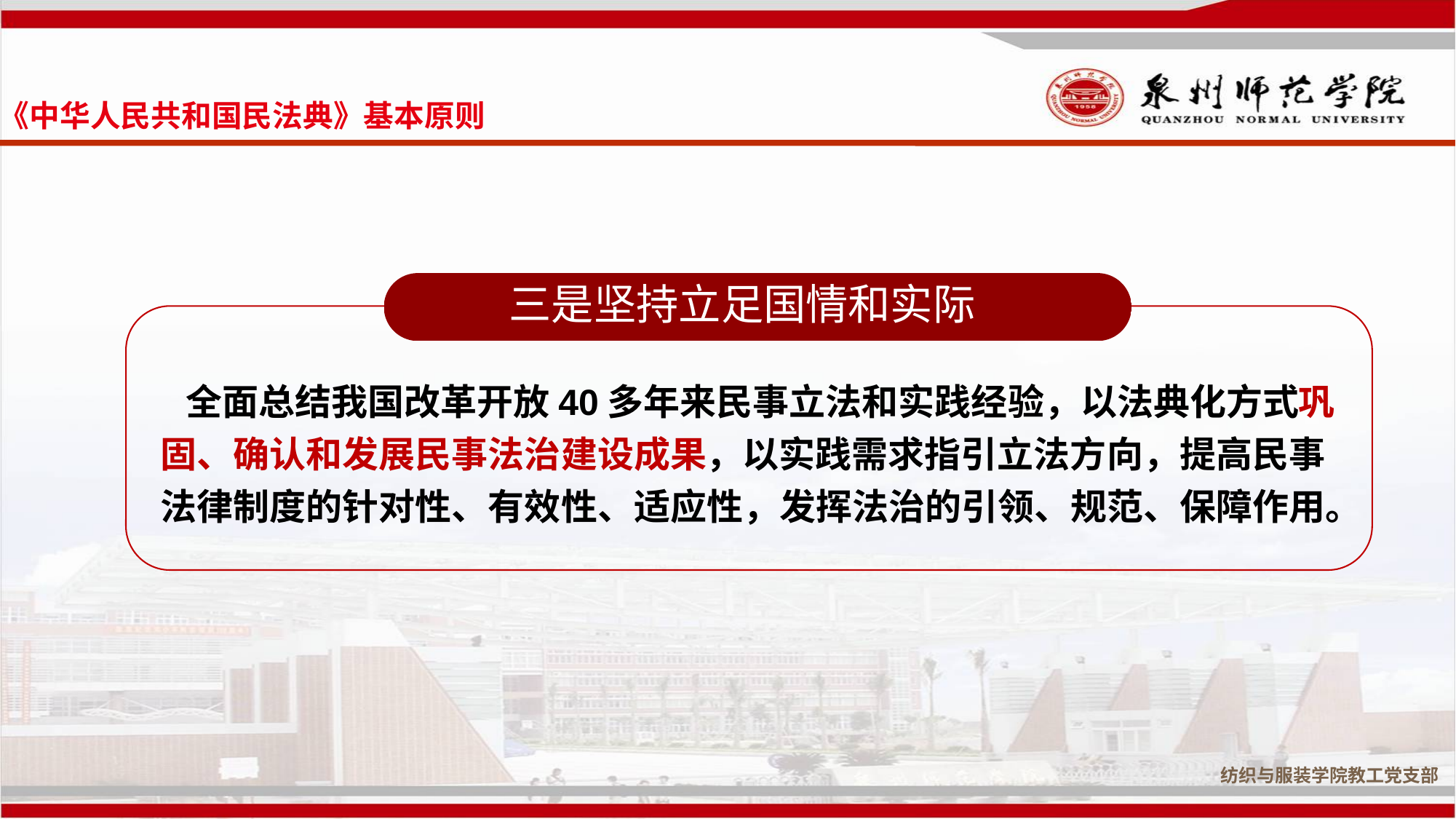

《中华人民共和国民法典》基本原则
三是坚持立足国情和实际

  全面总结我国改革开放40多年来民事立法和实践经验，以法典化方式巩固、确认和发展民事法治建设成果，以实践需求指引立法方向，提高民事法律制度的针对性、有效性、适应性，发挥法治的引领、规范、保障作用。
纺织与服装学院教工党支部